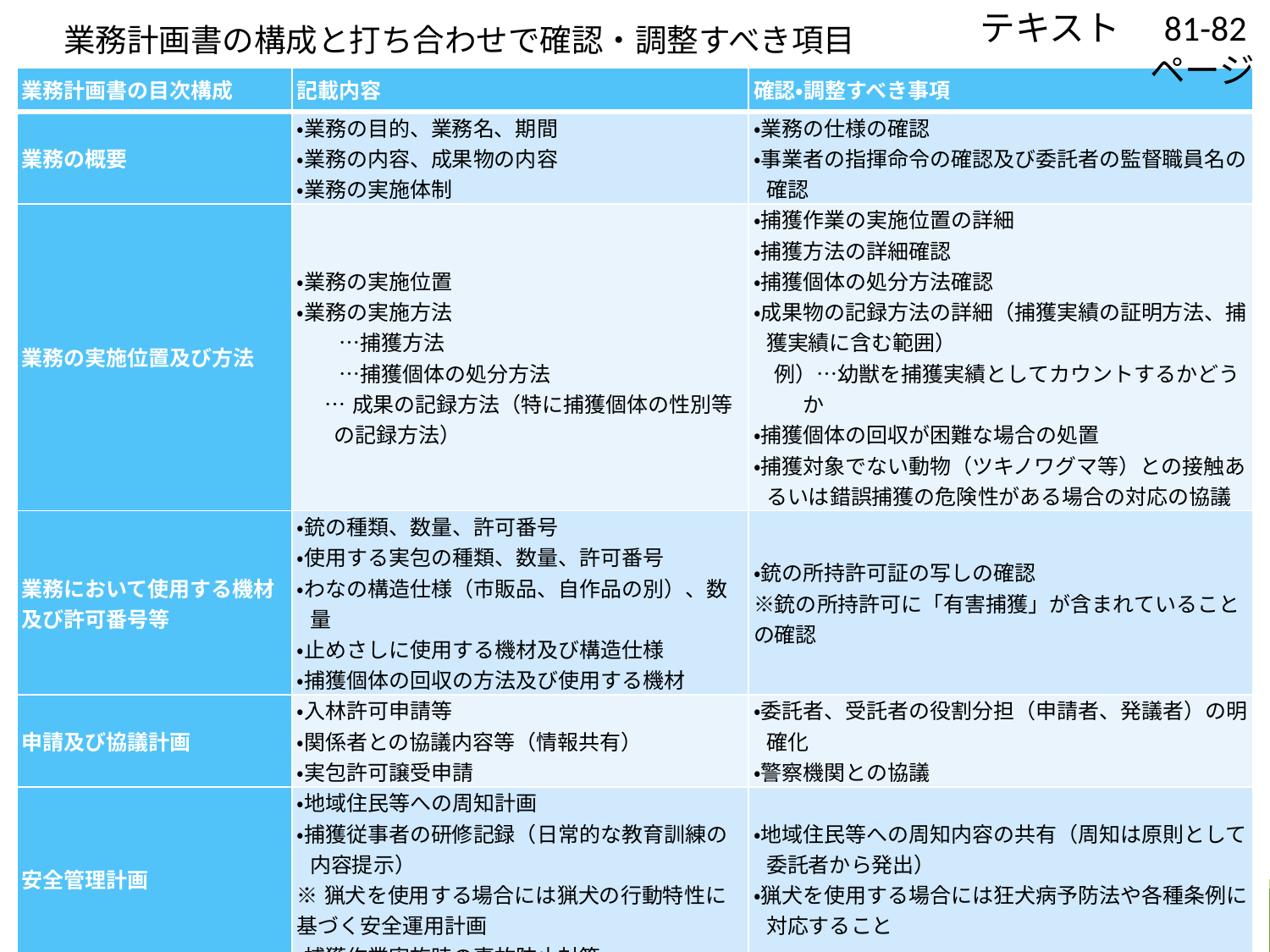

テキスト　81-82ページ
業務計画書の構成と打ち合わせで確認・調整すべき項目
| 業務計画書の目次構成 | 記載内容 | 確認・調整すべき事項 |
| --- | --- | --- |
| 業務の概要 | ・業務の目的、業務名、期間 ・業務の内容、成果物の内容 ・業務の実施体制 | ・業務の仕様の確認 ・事業者の指揮命令の確認及び委託者の監督職員名の確認 |
| 業務の実施位置及び方法 | ・業務の実施位置 ・業務の実施方法 　　…捕獲方法 　　…捕獲個体の処分方法 …成果の記録方法（特に捕獲個体の性別等の記録方法） | ・捕獲作業の実施位置の詳細 ・捕獲方法の詳細確認 ・捕獲個体の処分方法確認 ・成果物の記録方法の詳細（捕獲実績の証明方法、捕獲実績に含む範囲） 　例）…幼獣を捕獲実績としてカウントするかどうか ・捕獲個体の回収が困難な場合の処置 ・捕獲対象でない動物（ツキノワグマ等）との接触あるいは錯誤捕獲の危険性がある場合の対応の協議 |
| 業務において使用する機材 及び許可番号等 | ・銃の種類、数量、許可番号 ・使用する実包の種類、数量、許可番号 ・わなの構造仕様（市販品、自作品の別）、数量 ・止めさしに使用する機材及び構造仕様 ・捕獲個体の回収の方法及び使用する機材 | ・銃の所持許可証の写しの確認 ※銃の所持許可に「有害捕獲」が含まれていることの確認 |
| 申請及び協議計画 | ・入林許可申請等 ・関係者との協議内容等（情報共有） ・実包許可譲受申請 | ・委託者、受託者の役割分担（申請者、発議者）の明確化 ・警察機関との協議 |
| 安全管理計画 | ・地域住民等への周知計画 ・捕獲従事者の研修記録（日常的な教育訓練の内容提示） ※猟犬を使用する場合には猟犬の行動特性に基づく安全運用計画 ・捕獲作業実施時の事故防止対策 | ・地域住民等への周知内容の共有（周知は原則として委託者から発出） ・猟犬を使用する場合には狂犬病予防法や各種条例に対応すること |
| 緊急時の連絡体制 | ・事故発生時の連絡網（関係機関、事業管理責任者、現場代理人）の記載 | ・休日の緊急連絡先の確認 ・通信困難な場所では連絡手段の確保（衛星電話の活用等） |
| 工程計画 | ・計画準備から業務完了までのスケジュールを表にまとめて記載 | ・業務成果の中間報告時期について確認 |